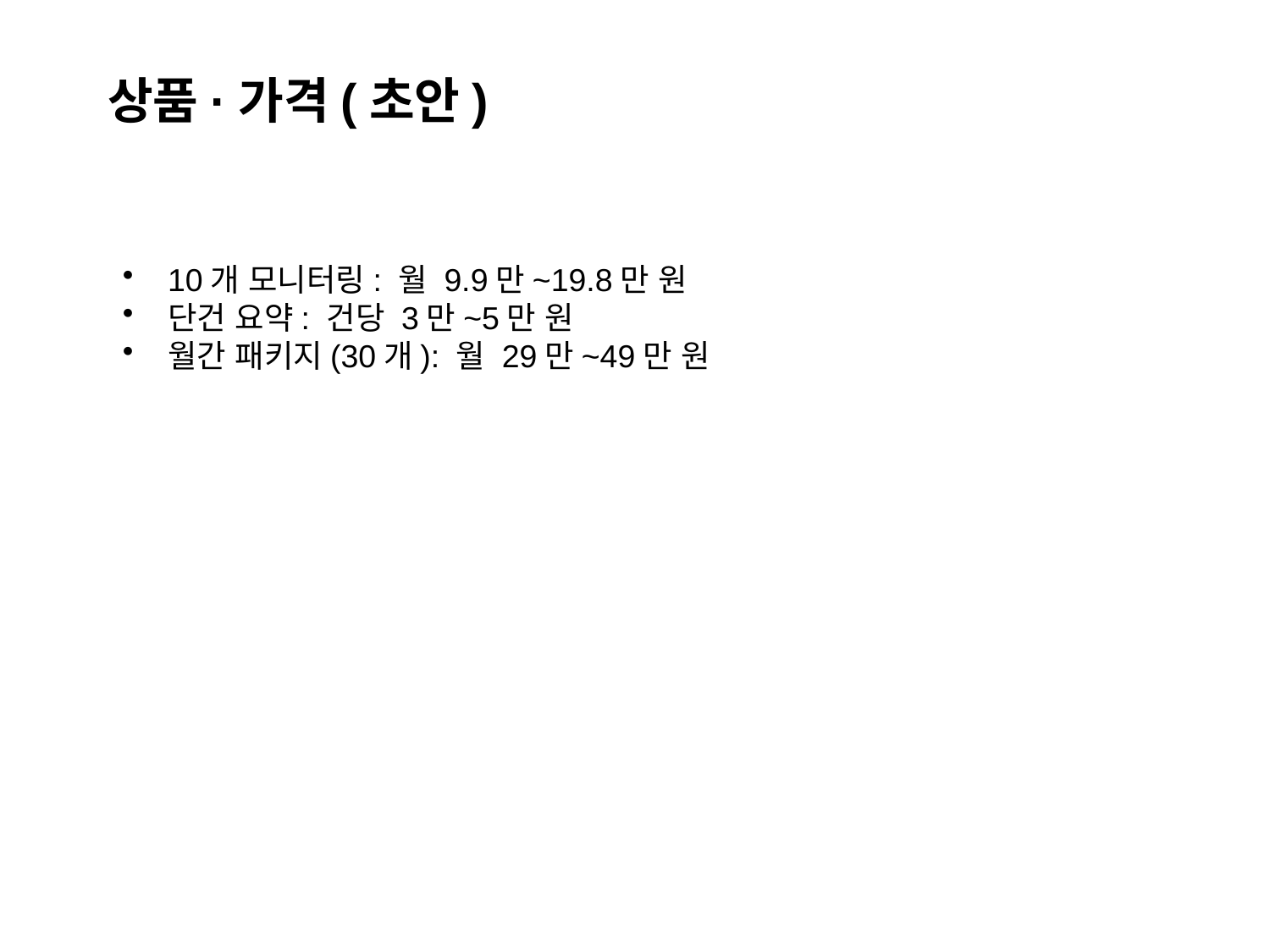

# 상품·가격(초안)
10개 모니터링: 월 9.9만~19.8만 원
단건 요약: 건당 3만~5만 원
월간 패키지(30개): 월 29만~49만 원